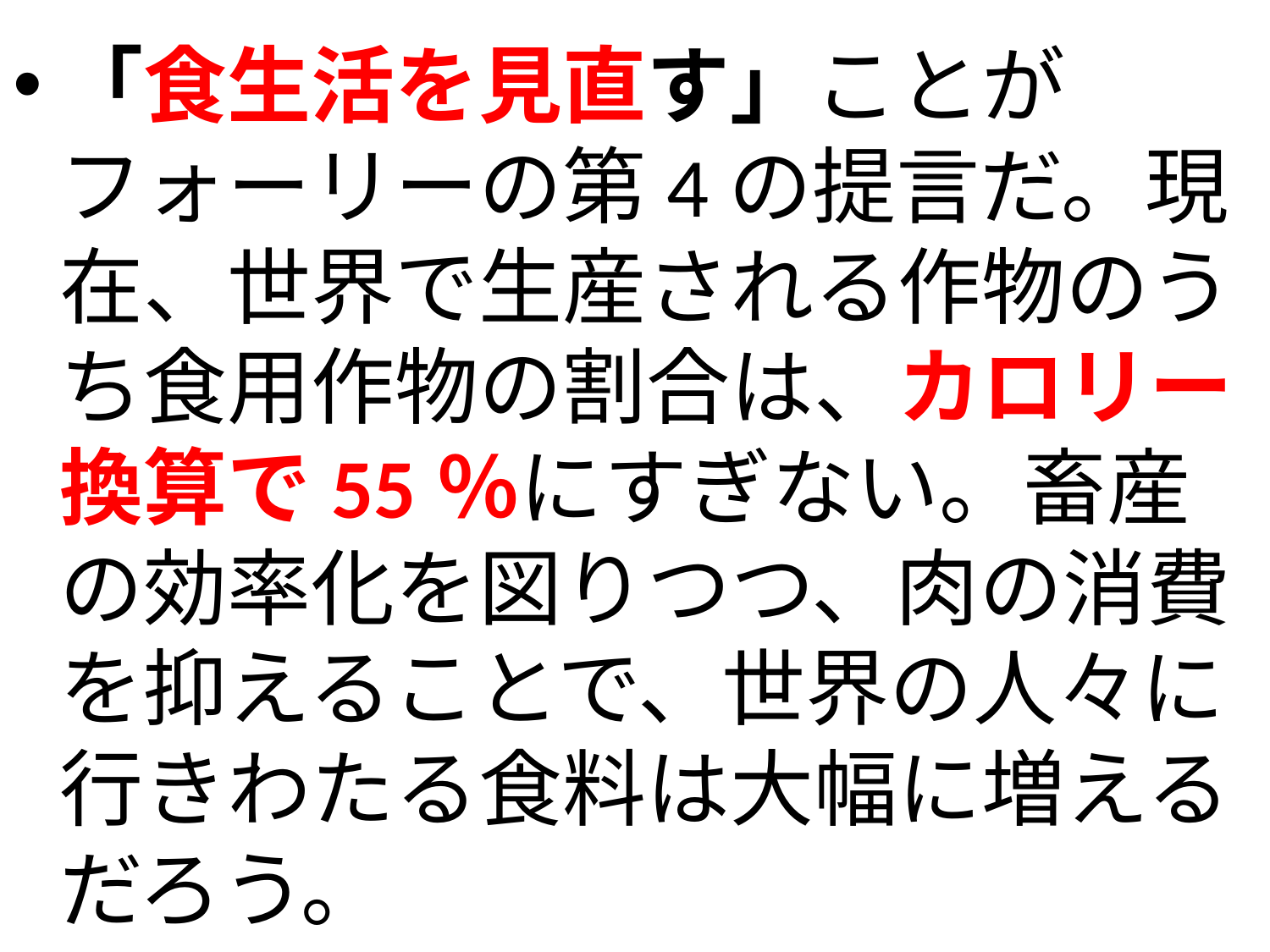

「食生活を見直す」ことがフォーリーの第4の提言だ。現在、世界で生産される作物のうち食用作物の割合は、カロリー換算で55％にすぎない。畜産の効率化を図りつつ、肉の消費を抑えることで、世界の人々に行きわたる食料は大幅に増えるだろう。